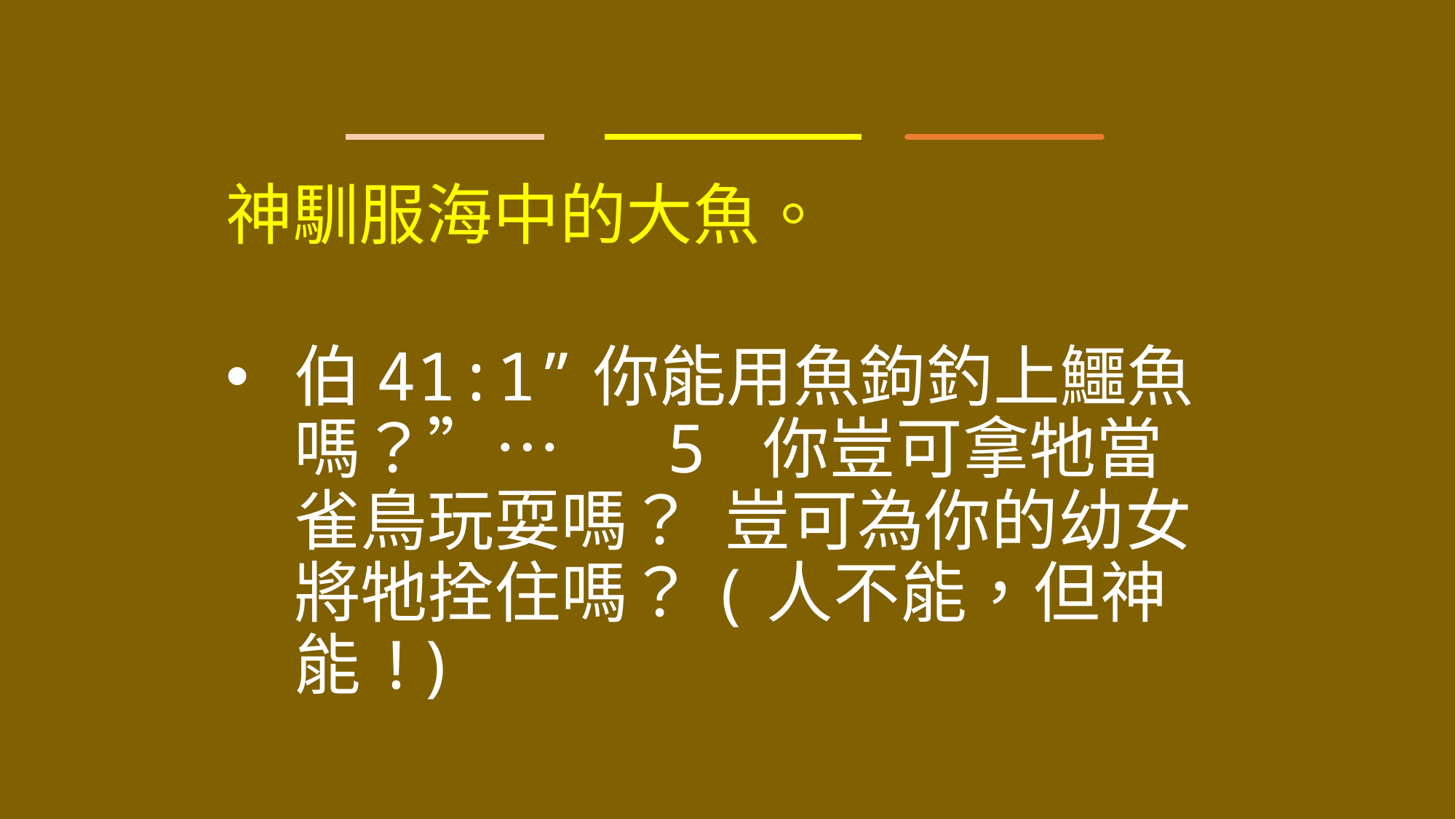

神馴服海中的大魚。

伯41:1”你能用魚鉤釣上鱷魚嗎？”…      5 你豈可拿牠當雀鳥玩耍嗎？  豈可為你的幼女將牠拴住嗎？(人不能，但神能!)